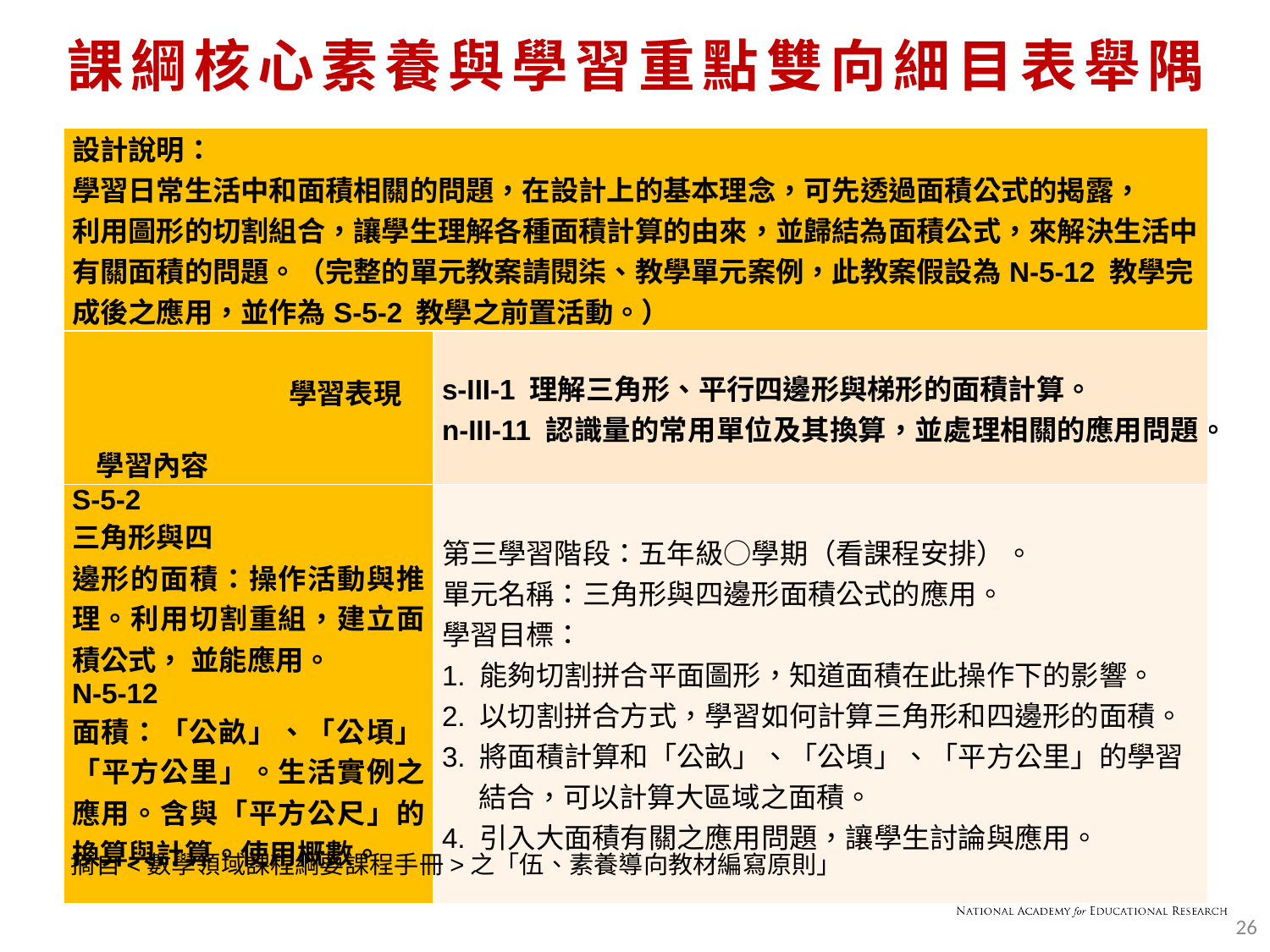

# 課綱核心素養與學習重點雙向細目表舉隅
| 設計說明： 學習日常生活中和面積相關的問題，在設計上的基本理念，可先透過面積公式的揭露， 利用圖形的切割組合，讓學生理解各種面積計算的由來，並歸結為面積公式，來解決生活中有關面積的問題。（完整的單元教案請閱柒、教學單元案例，此教案假設為N-5-12 教學完成後之應用，並作為S-5-2 教學之前置活動。） |  |
| --- | --- |
| 學習表現  學習內容 | s-III-1 理解三角形、平行四邊形與梯形的面積計算。 n-III-11 認識量的常用單位及其換算，並處理相關的應用問題。 |
| S-5-2 三角形與四 邊形的面積：操作活動與推理。利用切割重組，建立面積公式， 並能應用。 N-5-12 面積：「公畝」、「公頃」、「平方公里」。生活實例之應用。含與「平方公尺」的換算與計算。使用概數。 | 第三學習階段：五年級○學期（看課程安排）。 單元名稱：三角形與四邊形面積公式的應用。 學習目標： 1. 能夠切割拼合平面圖形，知道面積在此操作下的影響。 2. 以切割拼合方式，學習如何計算三角形和四邊形的面積。 3. 將面積計算和「公畝」、「公頃」、「平方公里」的學習結合，可以計算大區域之面積。 4. 引入大面積有關之應用問題，讓學生討論與應用。 |
摘自<數學領域課程綱要課程手冊>之「伍、素養導向教材編寫原則」
26